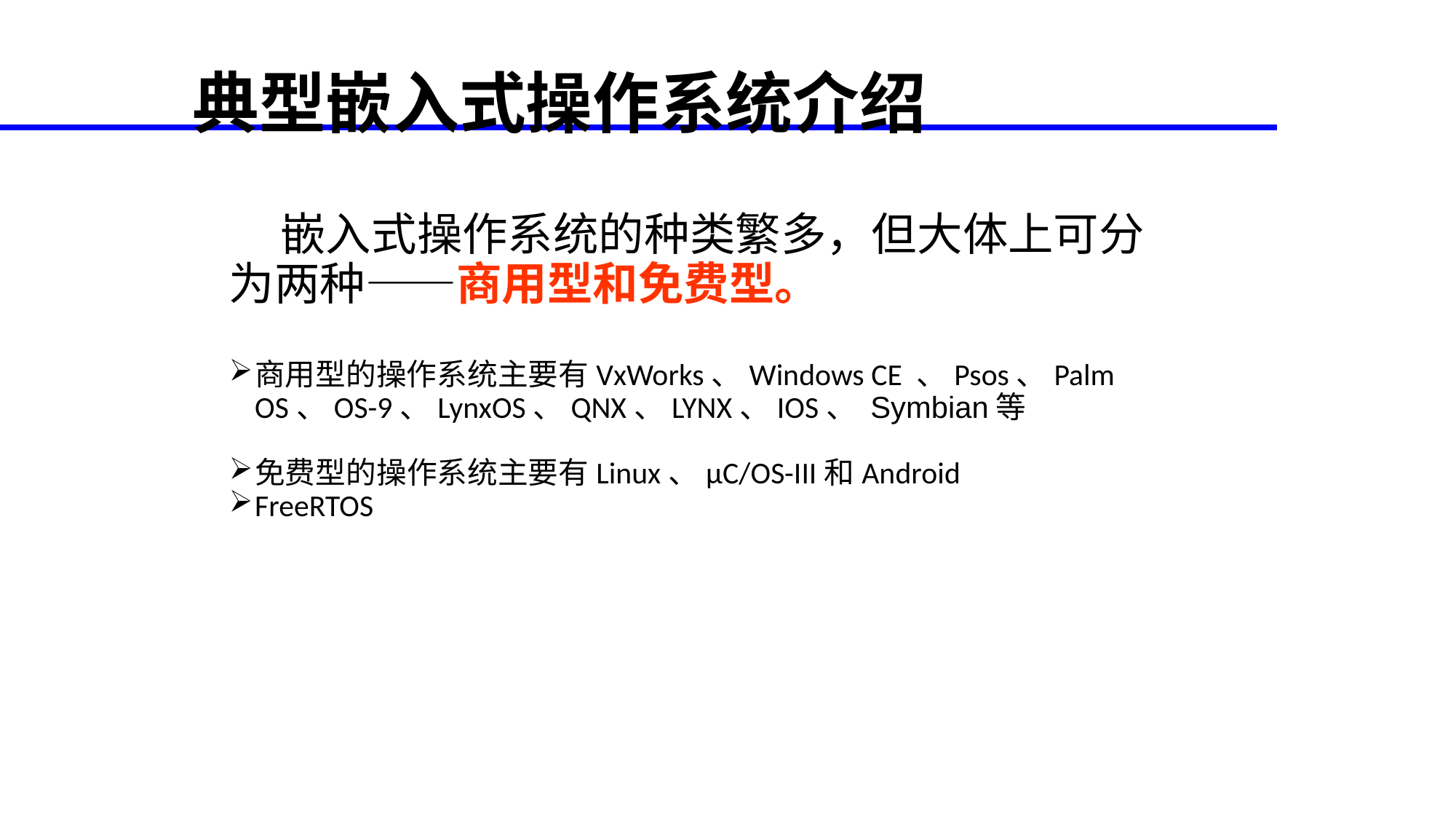

典型嵌入式操作系统介绍
    嵌入式操作系统的种类繁多，但大体上可分为两种——商用型和免费型。

商用型的操作系统主要有VxWorks、Windows CE 、Psos、Palm OS、OS-9、LynxOS、QNX、LYNX、IOS、 Symbian等

免费型的操作系统主要有Linux、µC/OS-III和Android
FreeRTOS
35